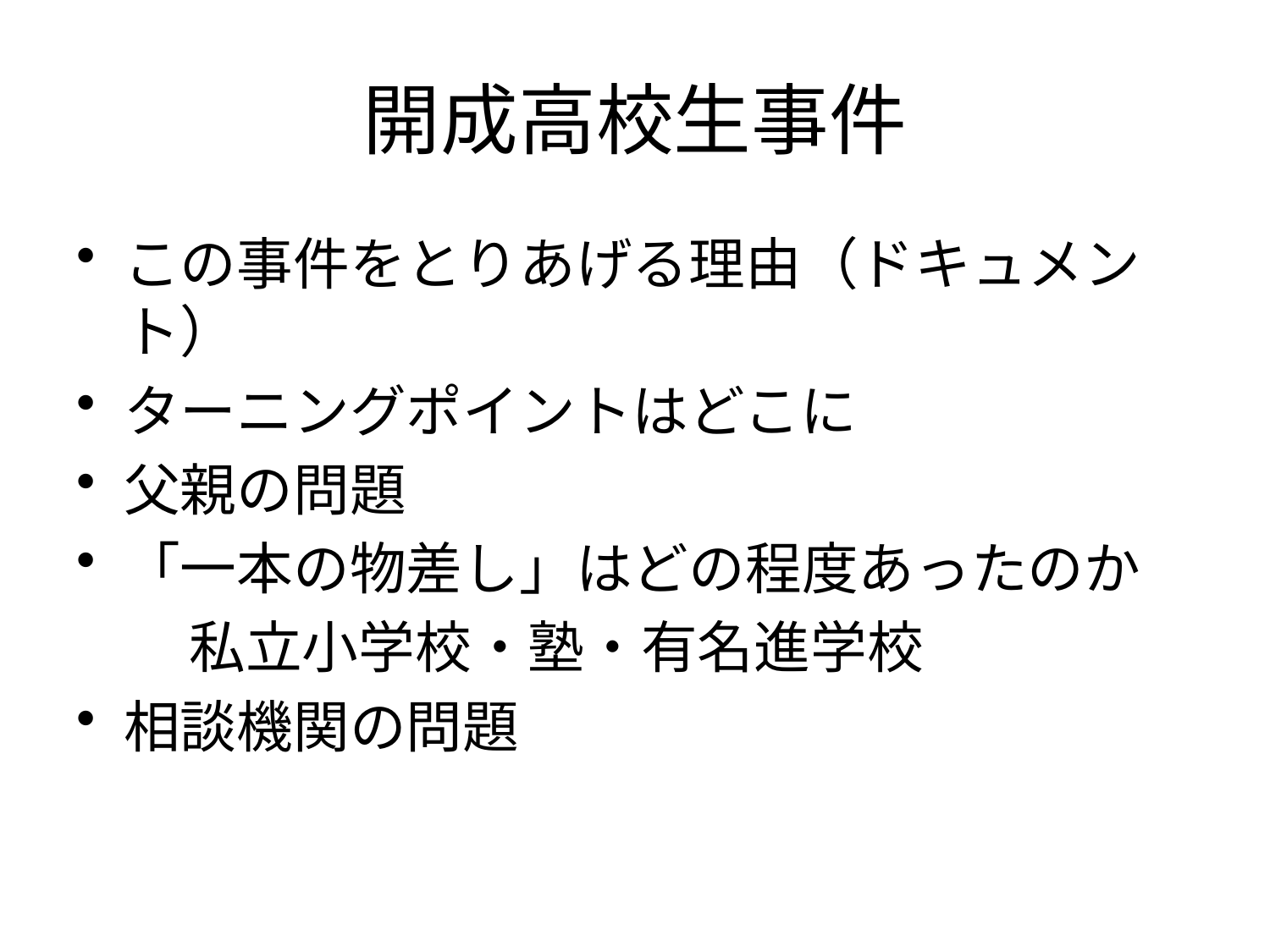

# 開成高校生事件
この事件をとりあげる理由（ドキュメント）
ターニングポイントはどこに
父親の問題
「一本の物差し」はどの程度あったのか
　　私立小学校・塾・有名進学校
相談機関の問題